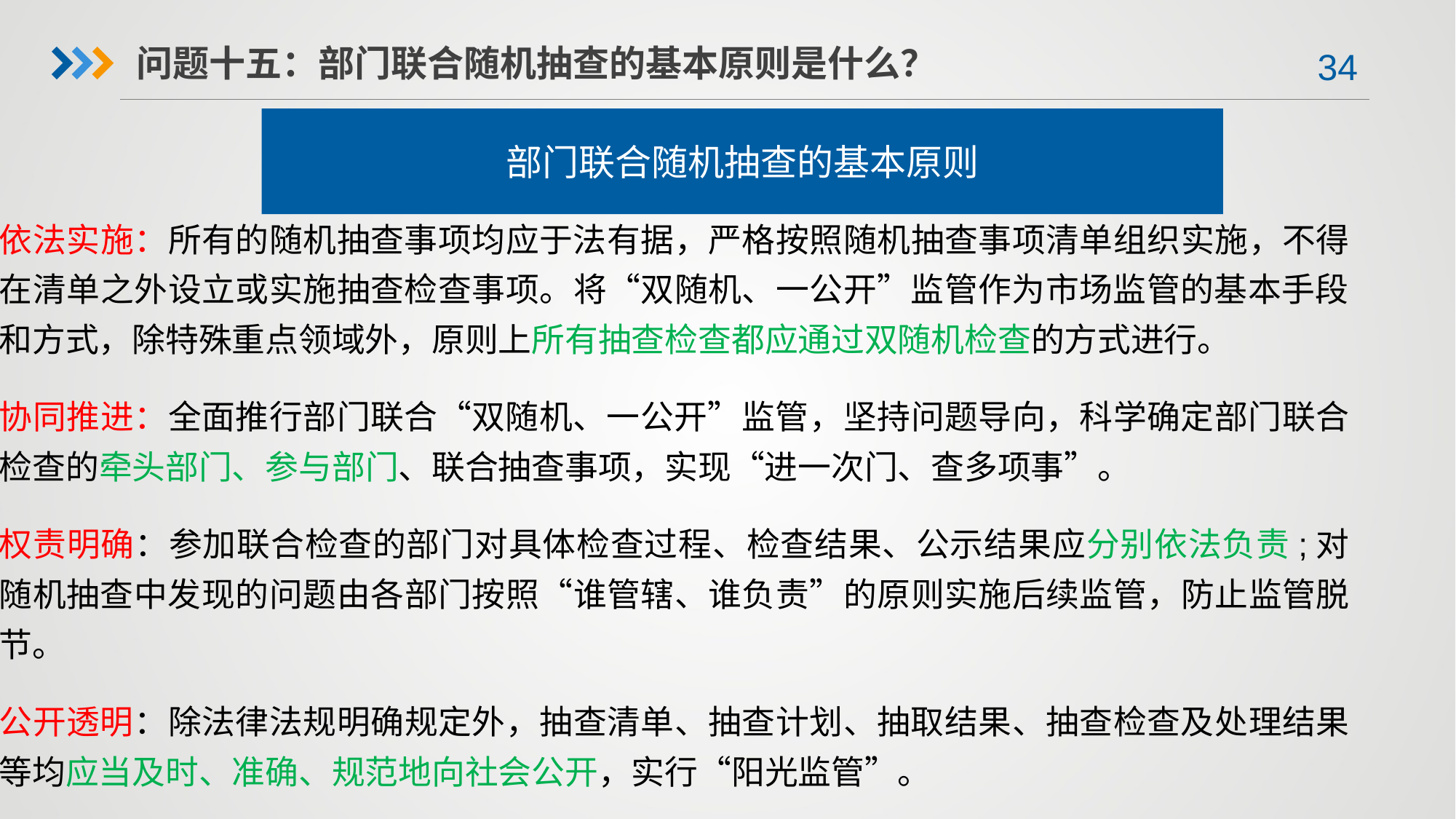

问题十五：部门联合随机抽查的基本原则是什么？
部门联合随机抽查的基本原则
依法实施：所有的随机抽查事项均应于法有据，严格按照随机抽查事项清单组织实施，不得在清单之外设立或实施抽查检查事项。将“双随机、一公开”监管作为市场监管的基本手段和方式，除特殊重点领域外，原则上所有抽查检查都应通过双随机检查的方式进行。
协同推进：全面推行部门联合“双随机、一公开”监管，坚持问题导向，科学确定部门联合检查的牵头部门、参与部门、联合抽查事项，实现“进一次门、查多项事”。
权责明确：参加联合检查的部门对具体检查过程、检查结果、公示结果应分别依法负责;对随机抽查中发现的问题由各部门按照“谁管辖、谁负责”的原则实施后续监管，防止监管脱节。
公开透明：除法律法规明确规定外，抽查清单、抽查计划、抽取结果、抽查检查及处理结果等均应当及时、准确、规范地向社会公开，实行“阳光监管”。